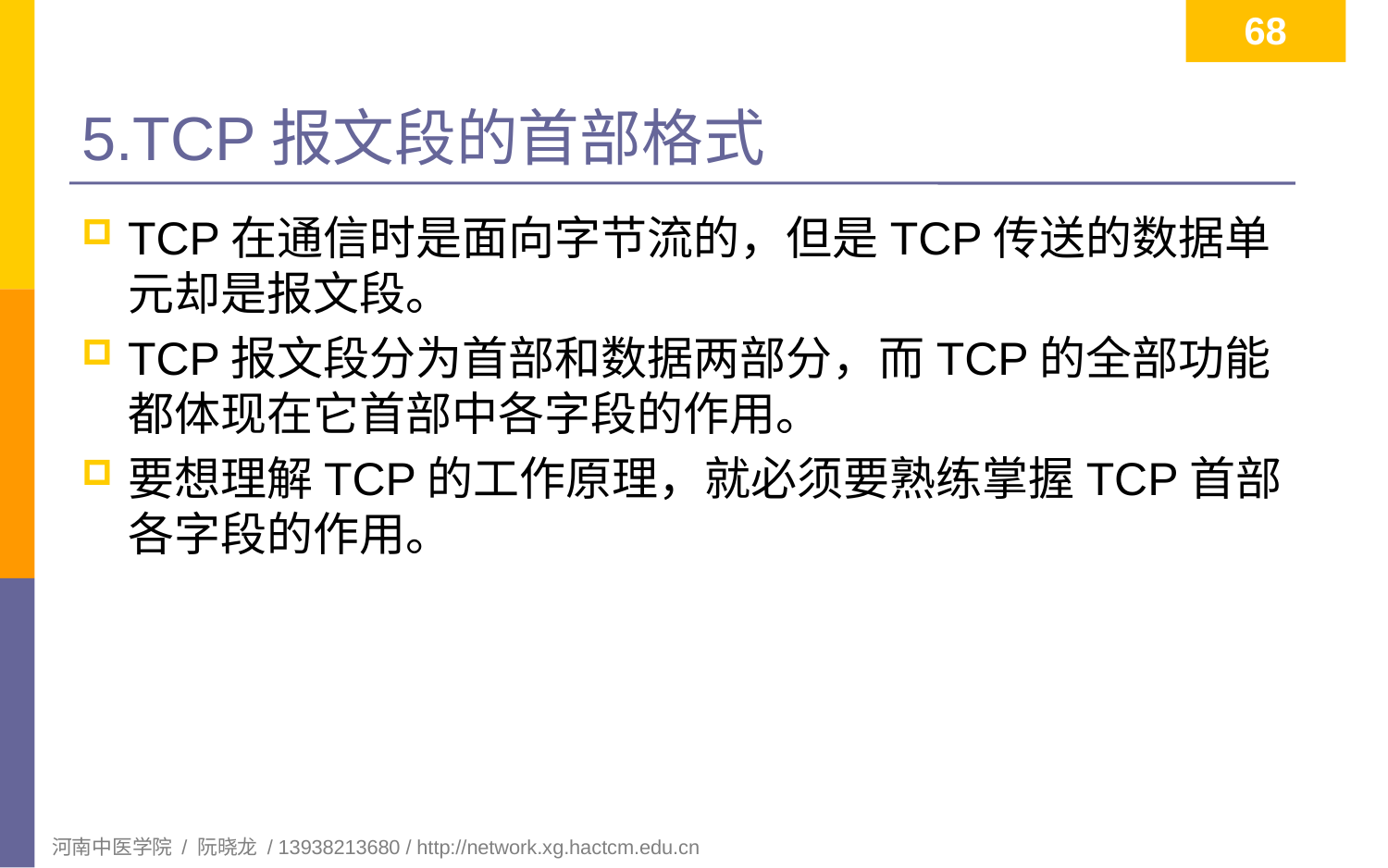

68
# 5.TCP报文段的首部格式

TCP在通信时是面向字节流的，但是TCP传送的数据单元却是报文段。
TCP报文段分为首部和数据两部分，而TCP的全部功能都体现在它首部中各字段的作用。
要想理解TCP的工作原理，就必须要熟练掌握TCP首部各字段的作用。